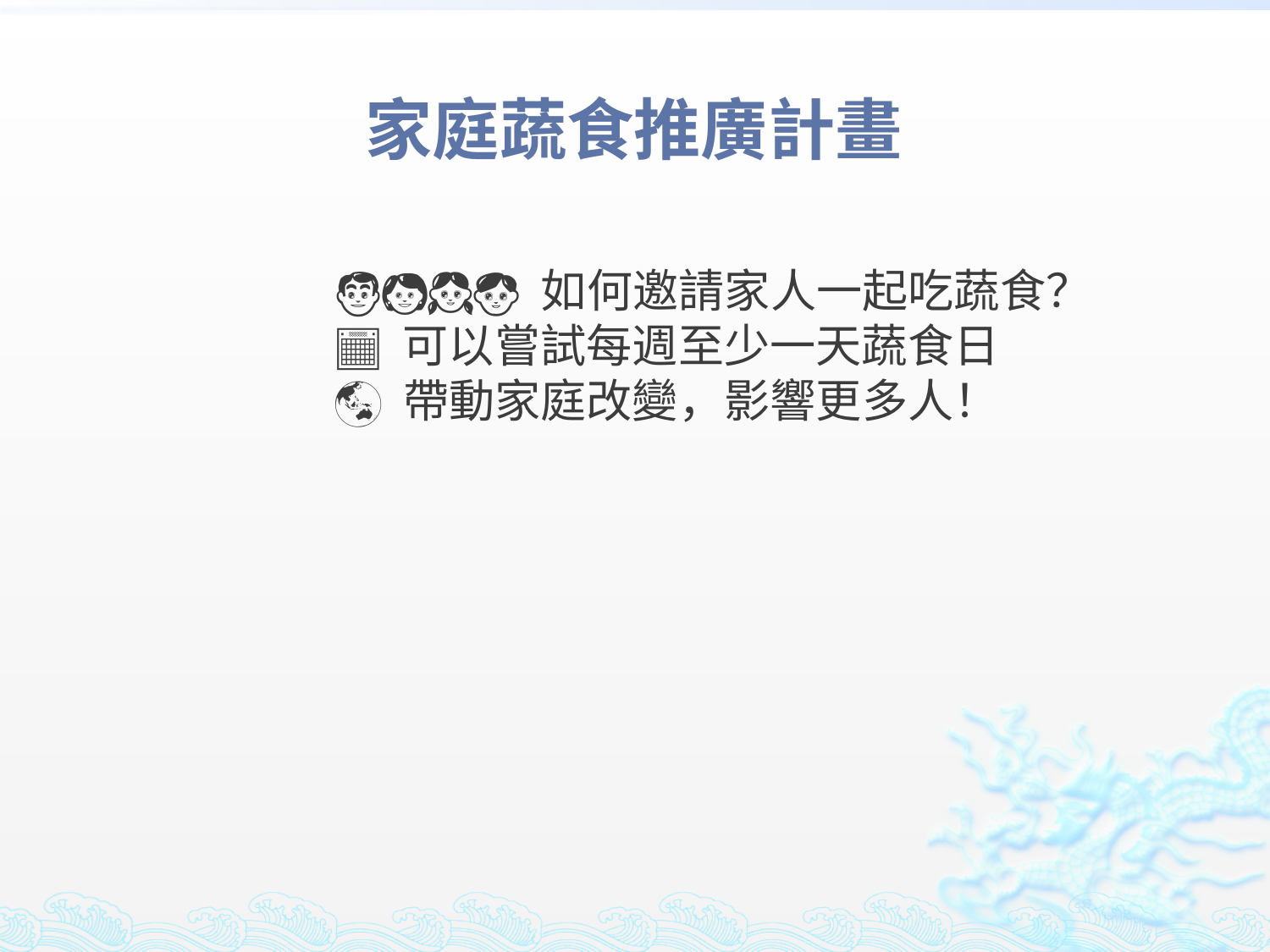

家庭蔬食推廣計畫

👨‍👩‍👧‍👦 如何邀請家人一起吃蔬食？
📅 可以嘗試每週至少一天蔬食日
🌏 帶動家庭改變，影響更多人！